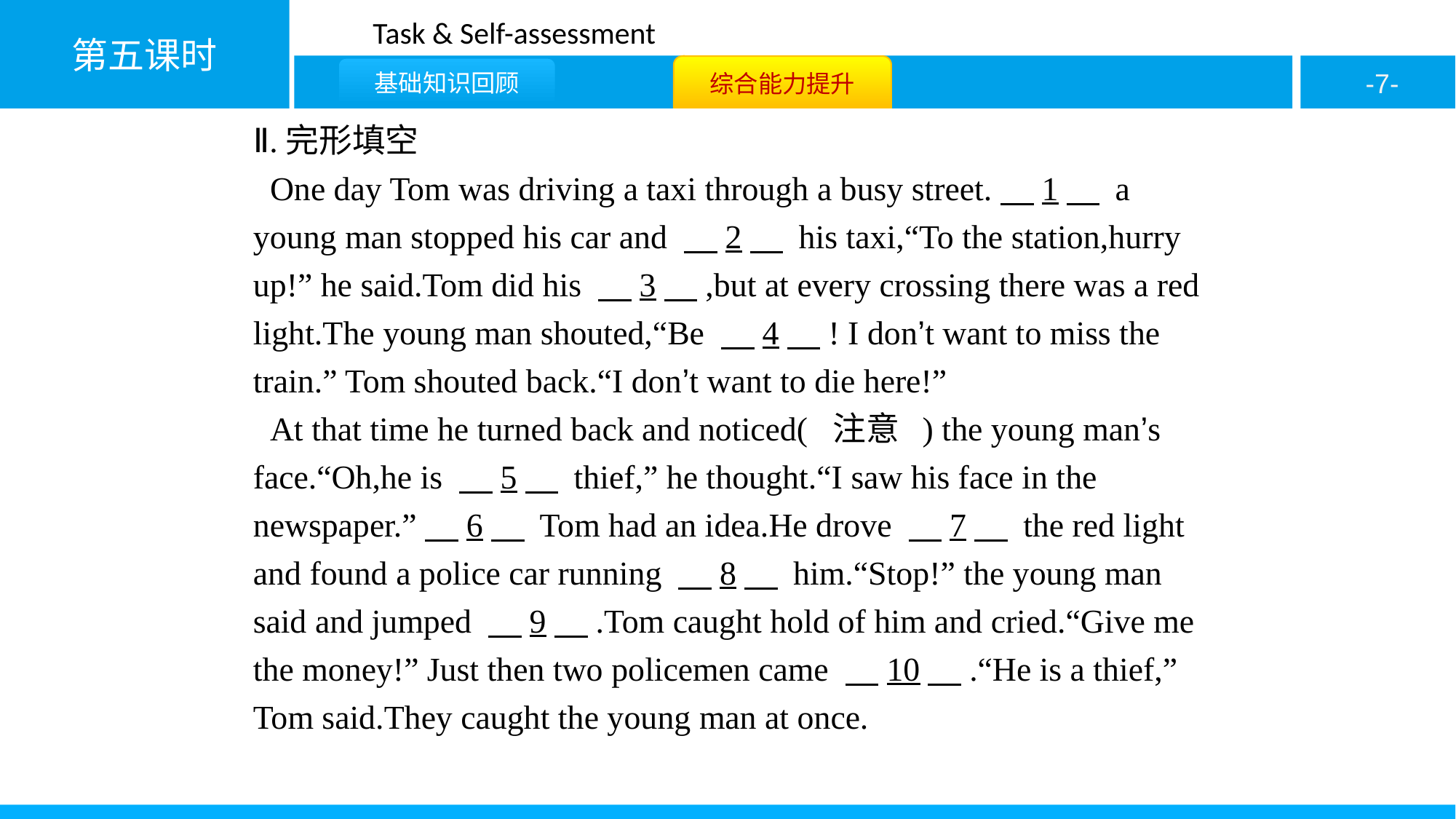

Ⅱ.完形填空
  One day Tom was driving a taxi through a busy street.　1　 a young man stopped his car and 　2　 his taxi,“To the station,hurry up!” he said.Tom did his 　3　,but at every crossing there was a red light.The young man shouted,“Be 　4　! I don’t want to miss the train.” Tom shouted back.“I don’t want to die here!”
  At that time he turned back and noticed(  注意  ) the young man’s face.“Oh,he is 　5　 thief,” he thought.“I saw his face in the newspaper.”　6　 Tom had an idea.He drove 　7　 the red light and found a police car running 　8　 him.“Stop!” the young man said and jumped 　9　.Tom caught hold of him and cried.“Give me the money!” Just then two policemen came 　10　.“He is a thief,” Tom said.They caught the young man at once.